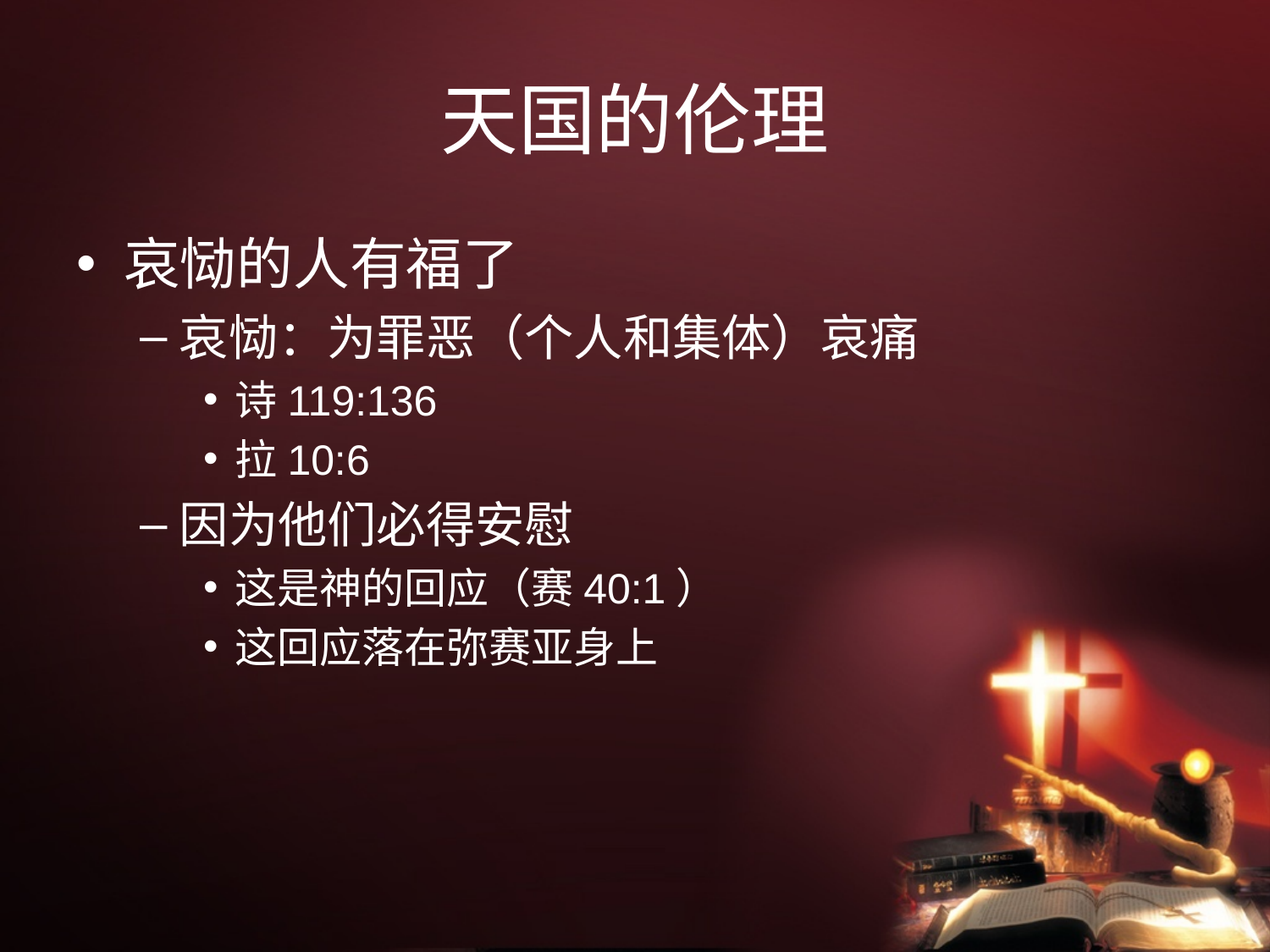

# 天国的伦理
哀恸的人有福了
哀恸：为罪恶（个人和集体）哀痛
诗119:136
拉10:6
因为他们必得安慰
这是神的回应（赛40:1）
这回应落在弥赛亚身上